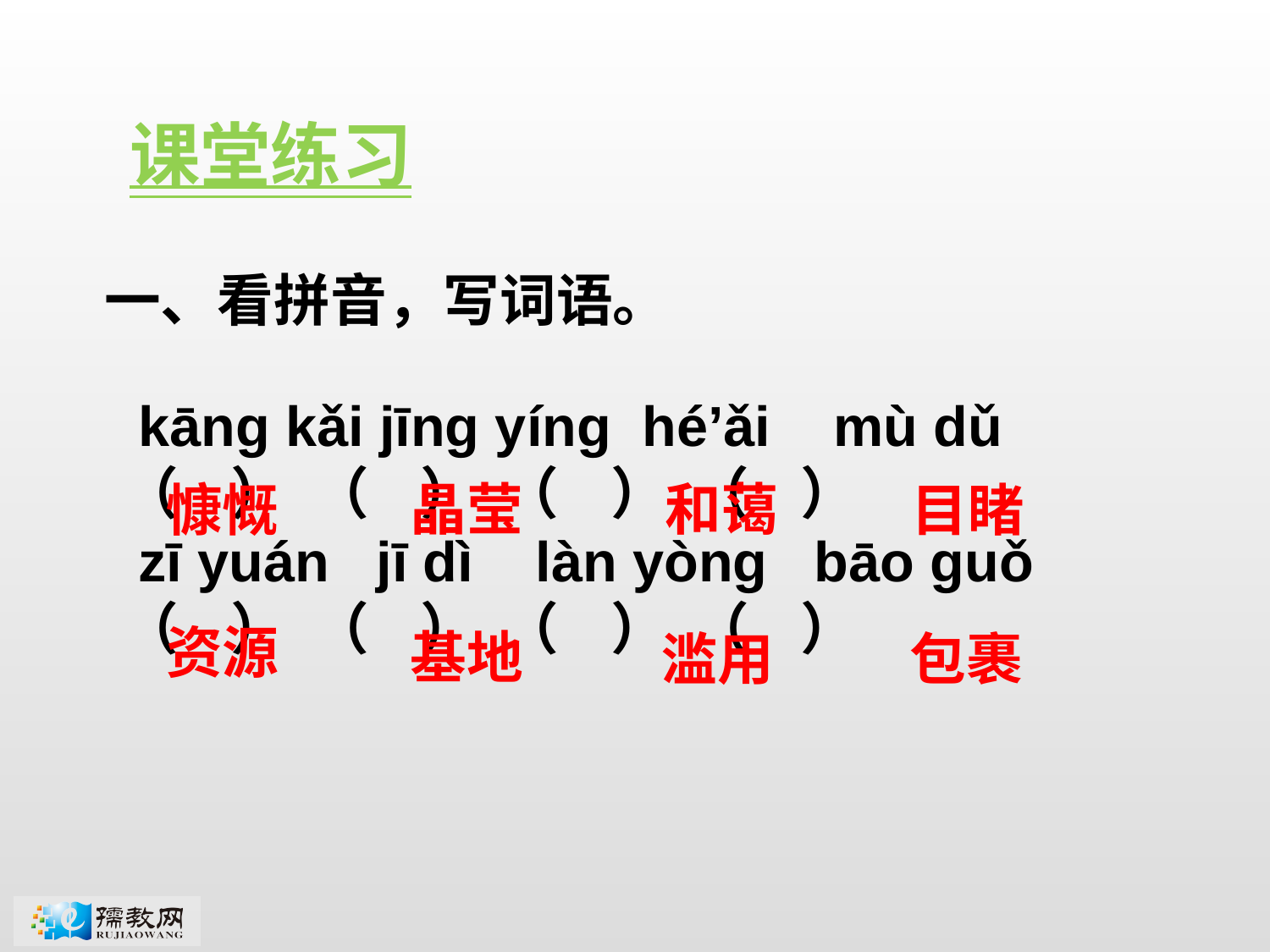

课堂练习
一、看拼音，写词语。
 kānɡ kǎi jīnɡ yínɡ  hé’ǎi    mù dǔ
（    ）  （    ）  （    ）  （    ）
 zī yuán   jī dì    làn yònɡ   bāo ɡuǒ
（    ）  （    ）  （    ）  （    ）

晶莹
和蔼
慷慨
目睹
资源
基地
滥用
包裹